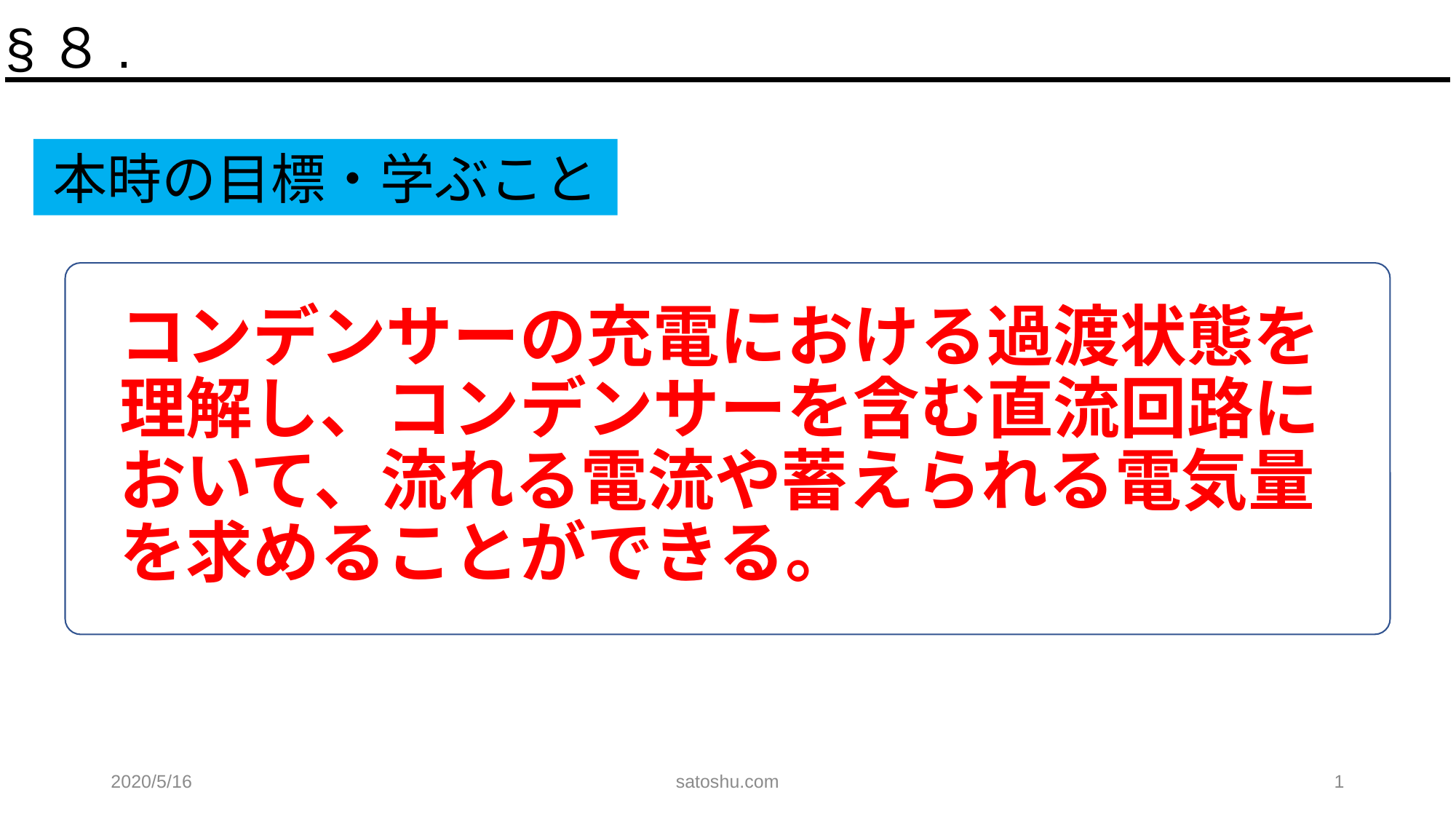

§８.
本時の目標・学ぶこと

コンデンサーの充電における過渡状態を理解し、コンデンサーを含む直流回路において、流れる電流や蓄えられる電気量を求めることができる。
2020/5/16
satoshu.com
1